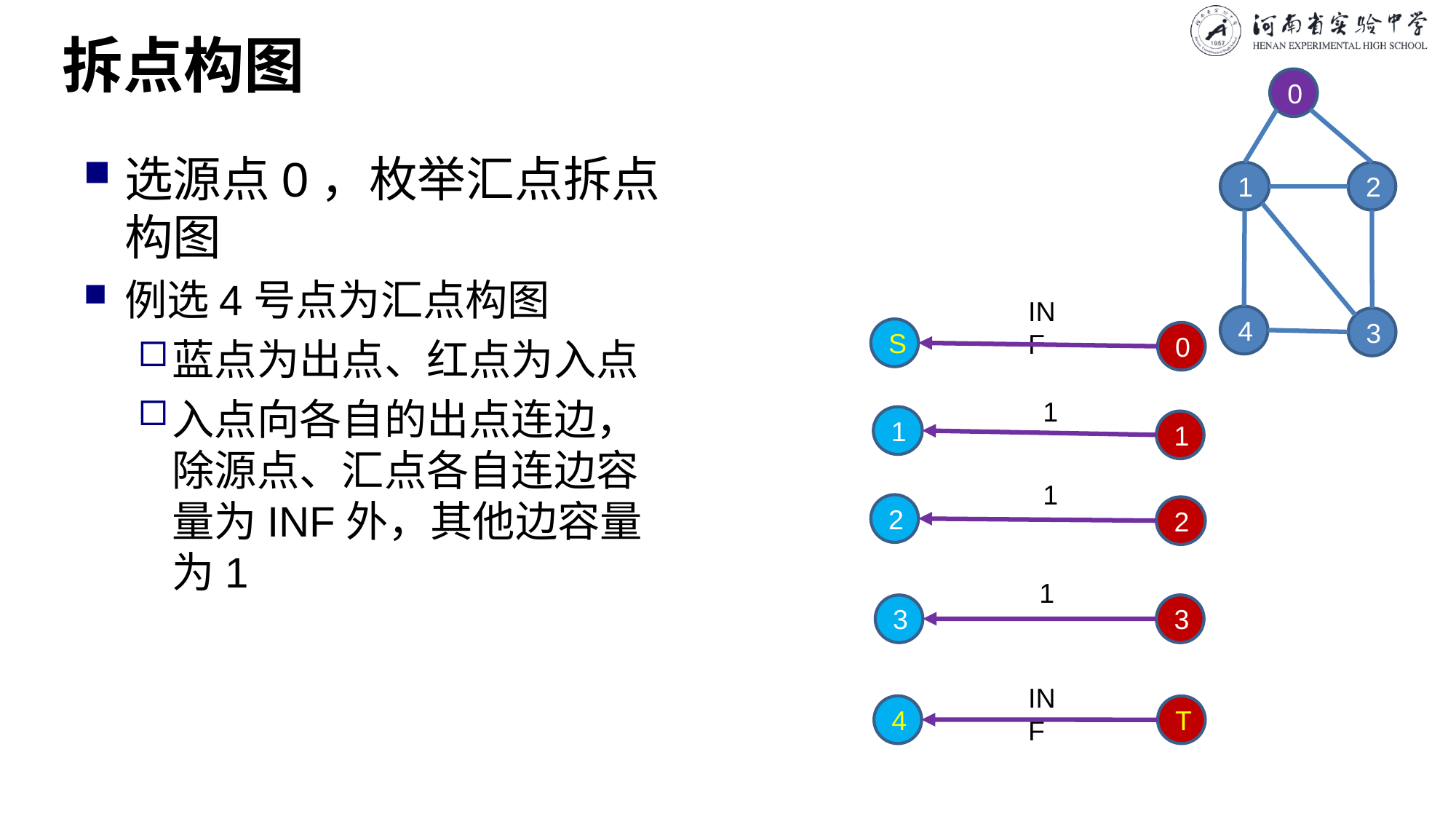

# 拆点构图
0
选源点0，枚举汇点拆点构图
例选4号点为汇点构图
蓝点为出点、红点为入点
入点向各自的出点连边，除源点、汇点各自连边容量为INF外，其他边容量为1
2
1
INF
4
3
S
0
1
1
1
1
2
2
1
3
3
INF
4
T